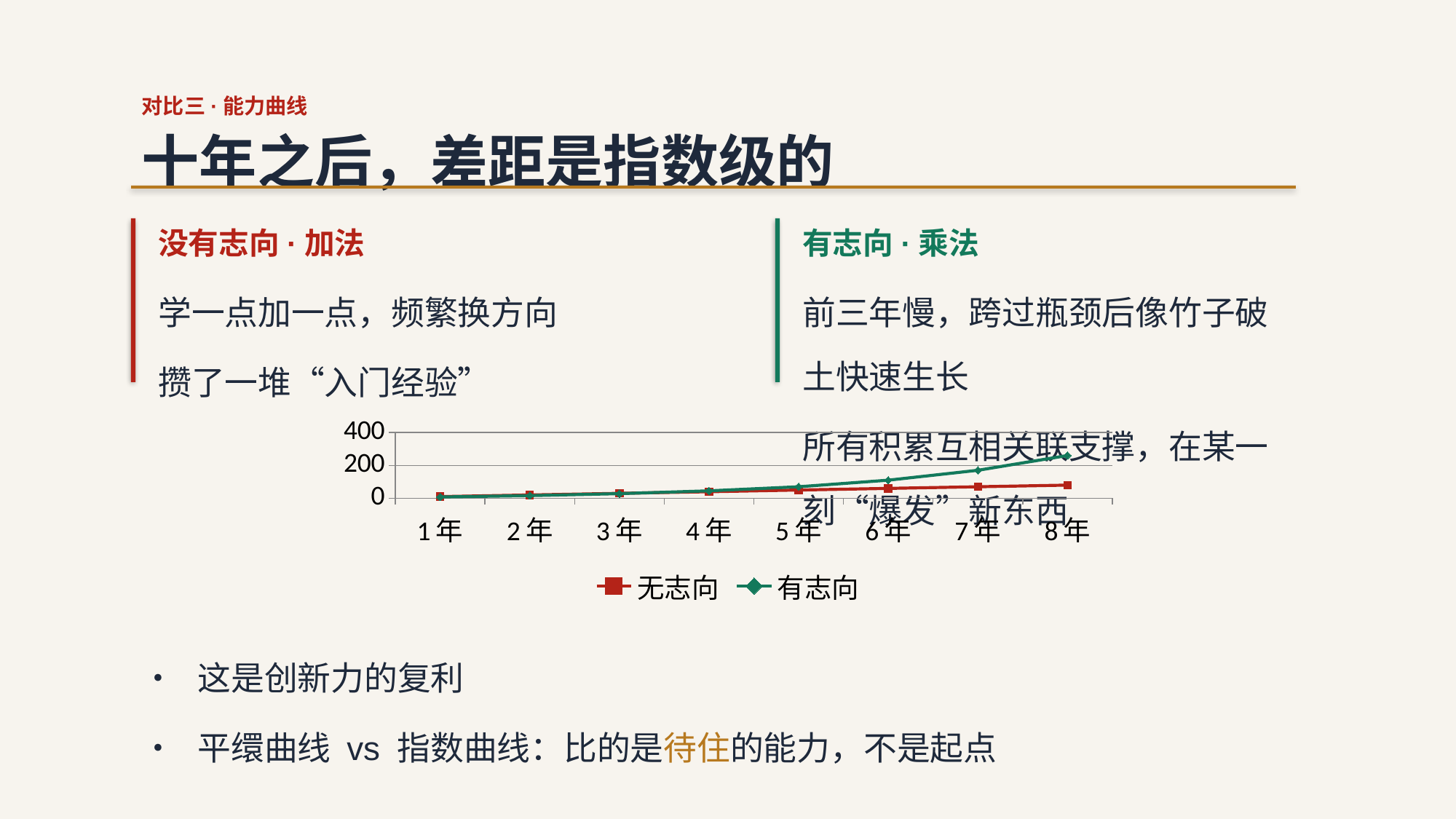

对比三·能力曲线
十年之后，差距是指数级的

没有志向·加法

有志向·乘法
学一点加一点，频繁换方向
攒了一堆“入门经验”
前三年慢，跨过瓶颈后像竹子破土快速生长
所有积累互相关联支撑，在某一刻“爆发”新东西

### Chart

| Category | 无志向 | 有志向 |
|---|---|---|
| 1年 | 10.0 | 8.0 |
| 2年 | 20.0 | 16.0 |
| 3年 | 30.0 | 28.0 |
| 4年 | 40.0 | 45.0 |
| 5年 | 50.0 | 70.0 |
| 6年 | 60.0 | 110.0 |
| 7年 | 70.0 | 170.0 |
| 8年 | 80.0 | 260.0 |
•  这是创新力的复利
•  平缳曲线 vs 指数曲线：比的是待住的能力，不是起点